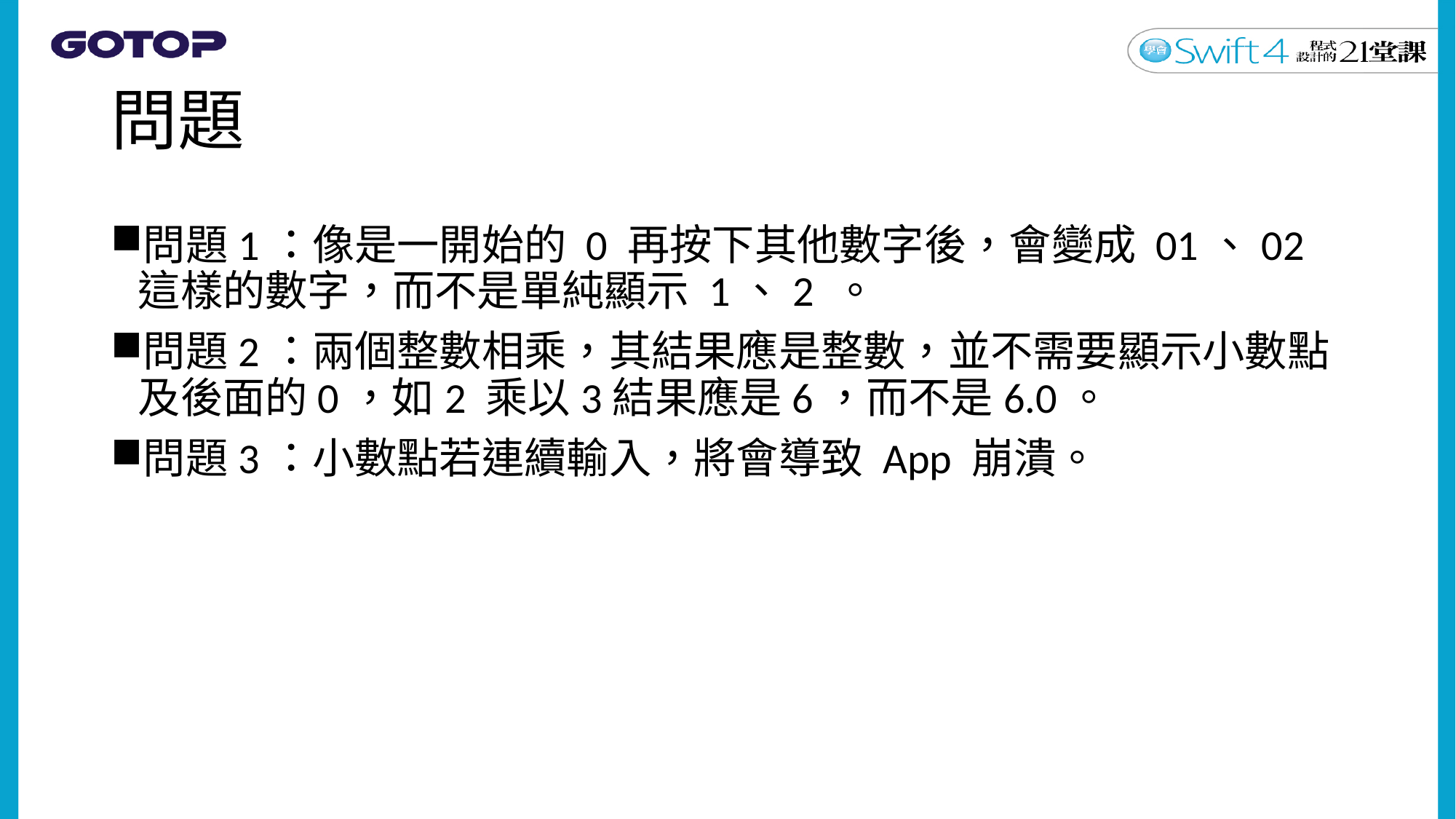

# 問題
問題1：像是一開始的 0 再按下其他數字後，會變成 01、02 這樣的數字，而不是單純顯示 1、2 。
問題2：兩個整數相乘，其結果應是整數，並不需要顯示小數點及後面的0，如2 乘以3結果應是6，而不是6.0。
問題3：小數點若連續輸入，將會導致 App 崩潰。